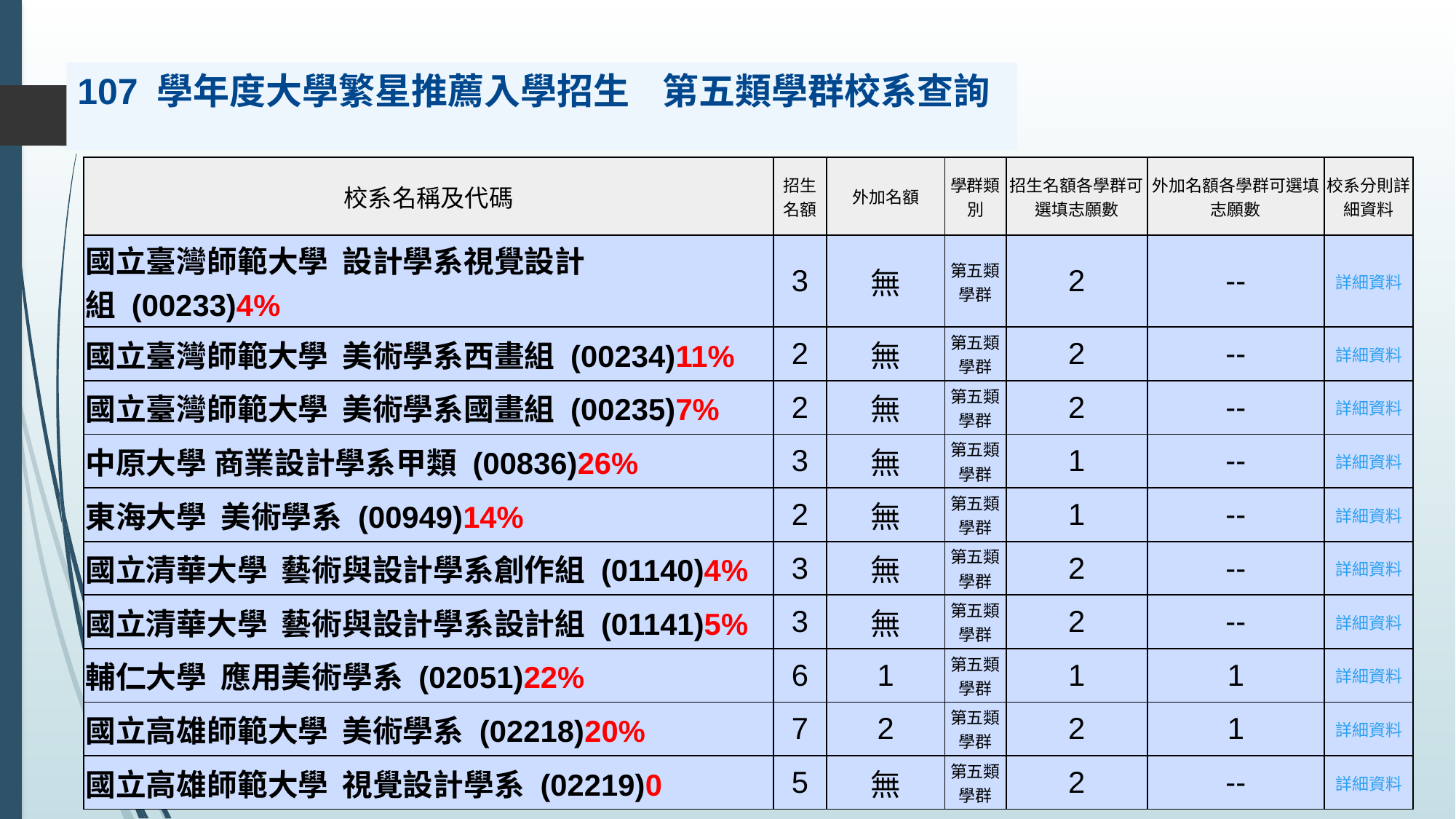

107 學年度大學繁星推薦入學招生    第五類學群校系查詢
#

>>校系分則查詢結果: 37 筆

| 校系名稱及代碼 | 招生名額 | 外加名額 | 學群類別 | 招生名額各學群可選填志願數 | 外加名額各學群可選填志願數 | 校系分則詳細資料 |
| --- | --- | --- | --- | --- | --- | --- |
| 國立臺灣師範大學  設計學系視覺設計組 (00233)4% | 3 | 無 | 第五類學群 | 2 | -- | 詳細資料 |
| 國立臺灣師範大學  美術學系西畫組 (00234)11% | 2 | 無 | 第五類學群 | 2 | -- | 詳細資料 |
| 國立臺灣師範大學  美術學系國畫組 (00235)7% | 2 | 無 | 第五類學群 | 2 | -- | 詳細資料 |
| 中原大學 商業設計學系甲類 (00836)26% | 3 | 無 | 第五類學群 | 1 | -- | 詳細資料 |
| 東海大學  美術學系 (00949)14% | 2 | 無 | 第五類學群 | 1 | -- | 詳細資料 |
| 國立清華大學  藝術與設計學系創作組 (01140)4% | 3 | 無 | 第五類學群 | 2 | -- | 詳細資料 |
| 國立清華大學  藝術與設計學系設計組 (01141)5% | 3 | 無 | 第五類學群 | 2 | -- | 詳細資料 |
| 輔仁大學  應用美術學系 (02051)22% | 6 | 1 | 第五類學群 | 1 | 1 | 詳細資料 |
| 國立高雄師範大學  美術學系 (02218)20% | 7 | 2 | 第五類學群 | 2 | 1 | 詳細資料 |
| 國立高雄師範大學  視覺設計學系 (02219)0 | 5 | 無 | 第五類學群 | 2 | -- | 詳細資料 |